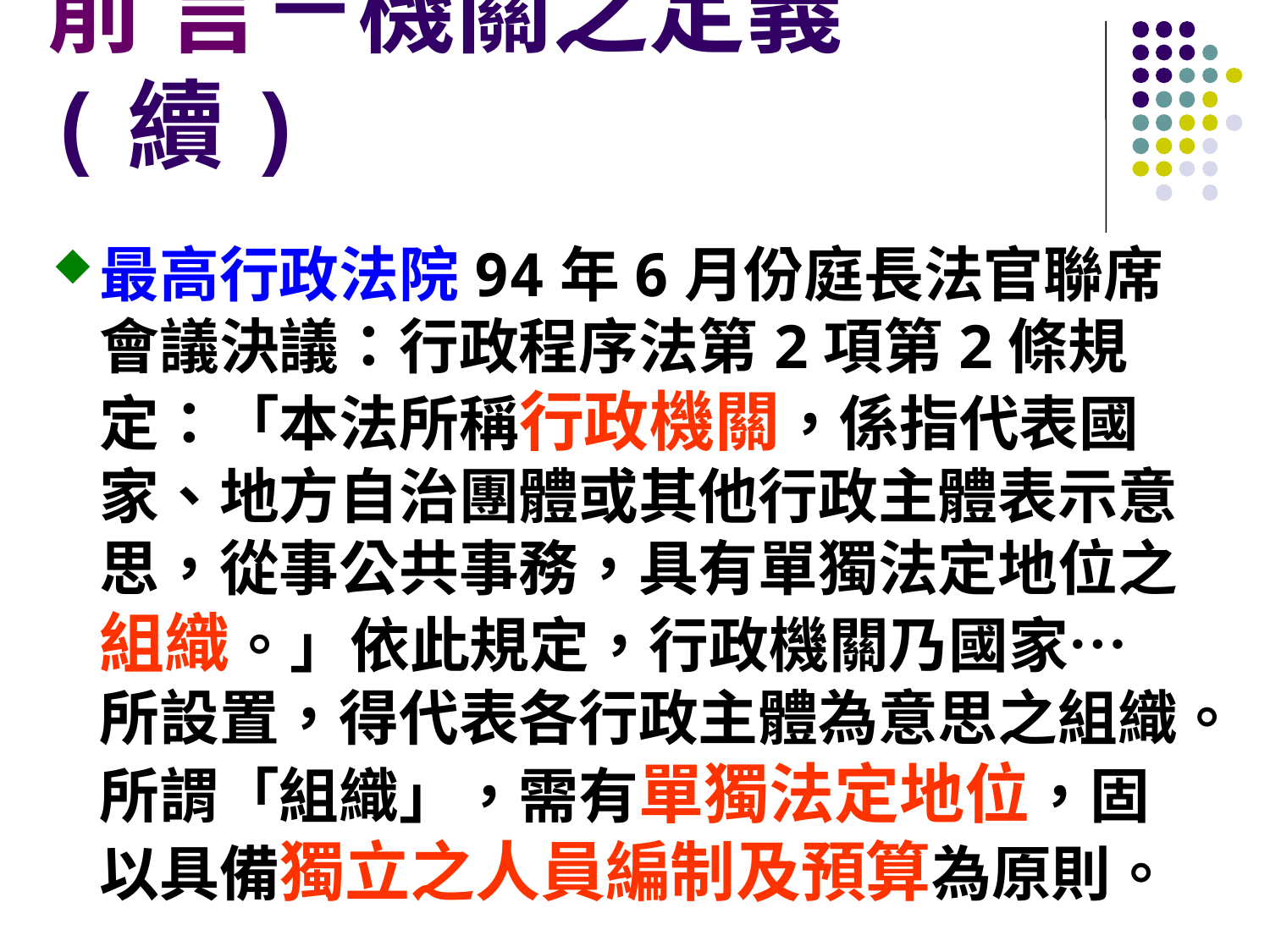

前 言－機關之定義(續)
最高行政法院94年6月份庭長法官聯席會議決議：行政程序法第2項第2條規定：「本法所稱行政機關，係指代表國家、地方自治團體或其他行政主體表示意思，從事公共事務，具有單獨法定地位之組織。」依此規定，行政機關乃國家…所設置，得代表各行政主體為意思之組織。所謂「組織」，需有單獨法定地位，固以具備獨立之人員編制及預算為原則。